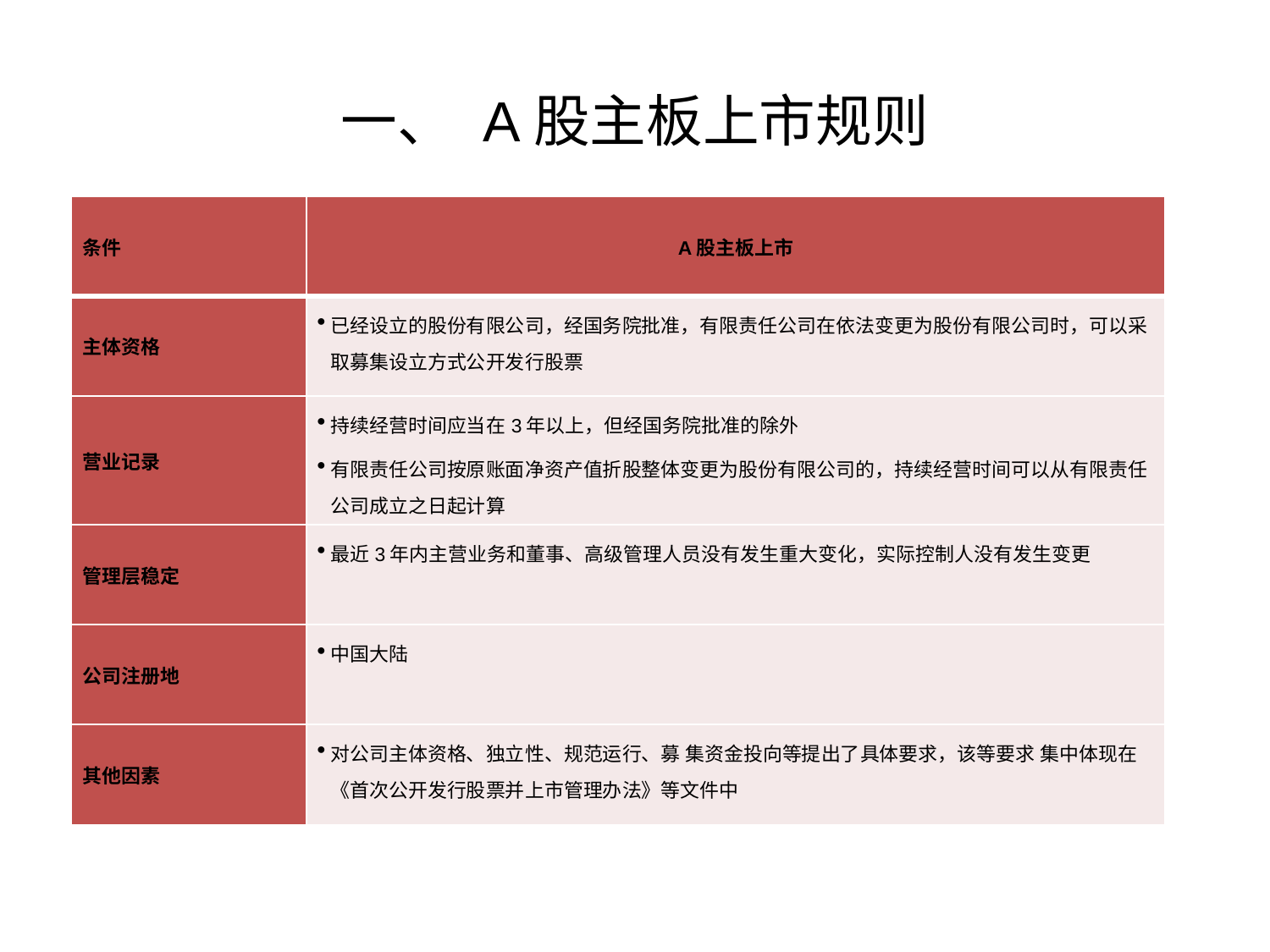

一、 A股主板上市规则
| 条件 | A股主板上市 |
| --- | --- |
| 主体资格 | 已经设立的股份有限公司，经国务院批准，有限责任公司在依法变更为股份有限公司时，可以采取募集设立方式公开发行股票 |
| 营业记录 | 持续经营时间应当在3年以上，但经国务院批准的除外 有限责任公司按原账面净资产值折股整体变更为股份有限公司的，持续经营时间可以从有限责任公司成立之日起计算 |
| 管理层稳定 | 最近3年内主营业务和董事、高级管理人员没有发生重大变化，实际控制人没有发生变更 |
| 公司注册地 | 中国大陆 |
| 其他因素 | 对公司主体资格、独立性、规范运行、募 集资金投向等提出了具体要求，该等要求 集中体现在《首次公开发行股票并上市管理办法》等文件中 |